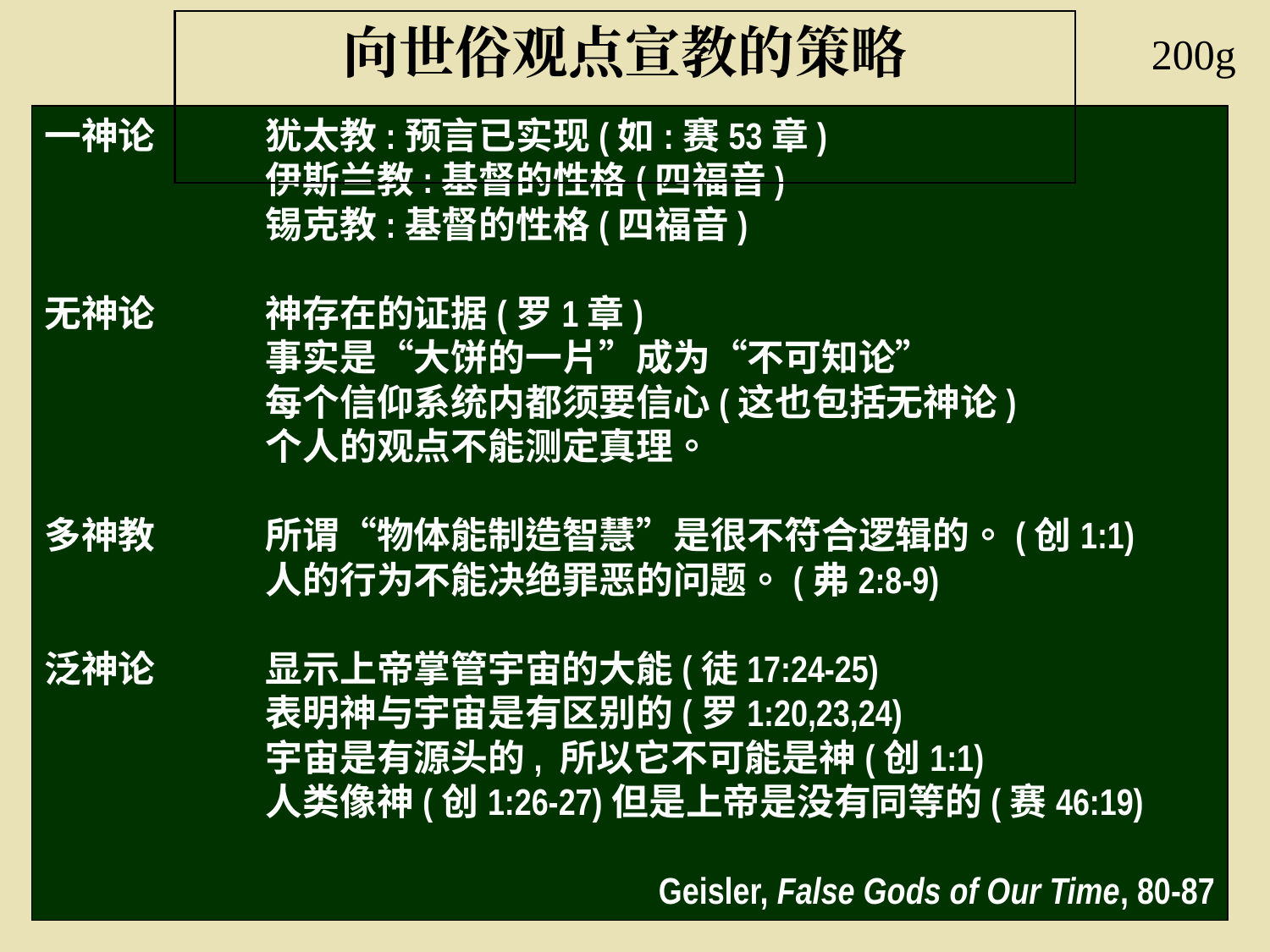

向世俗观点宣教的策略
200g
一神论	犹太教:预言已实现(如:赛53章)
	伊斯兰教:基督的性格(四福音)
	锡克教:基督的性格(四福音)

无神论	神存在的证据(罗1章)
	事实是“大饼的一片”成为“不可知论”
	每个信仰系统内都须要信心(这也包括无神论)
	个人的观点不能测定真理。

多神教	所谓“物体能制造智慧”是很不符合逻辑的。(创1:1)
	人的行为不能决绝罪恶的问题。(弗2:8-9)

泛神论	显示上帝掌管宇宙的大能(徒17:24-25)
	表明神与宇宙是有区别的(罗1:20,23,24)
	宇宙是有源头的, 所以它不可能是神(创1:1)
	人类像神(创1:26-27)但是上帝是没有同等的(赛46:19)

Geisler, False Gods of Our Time, 80-87